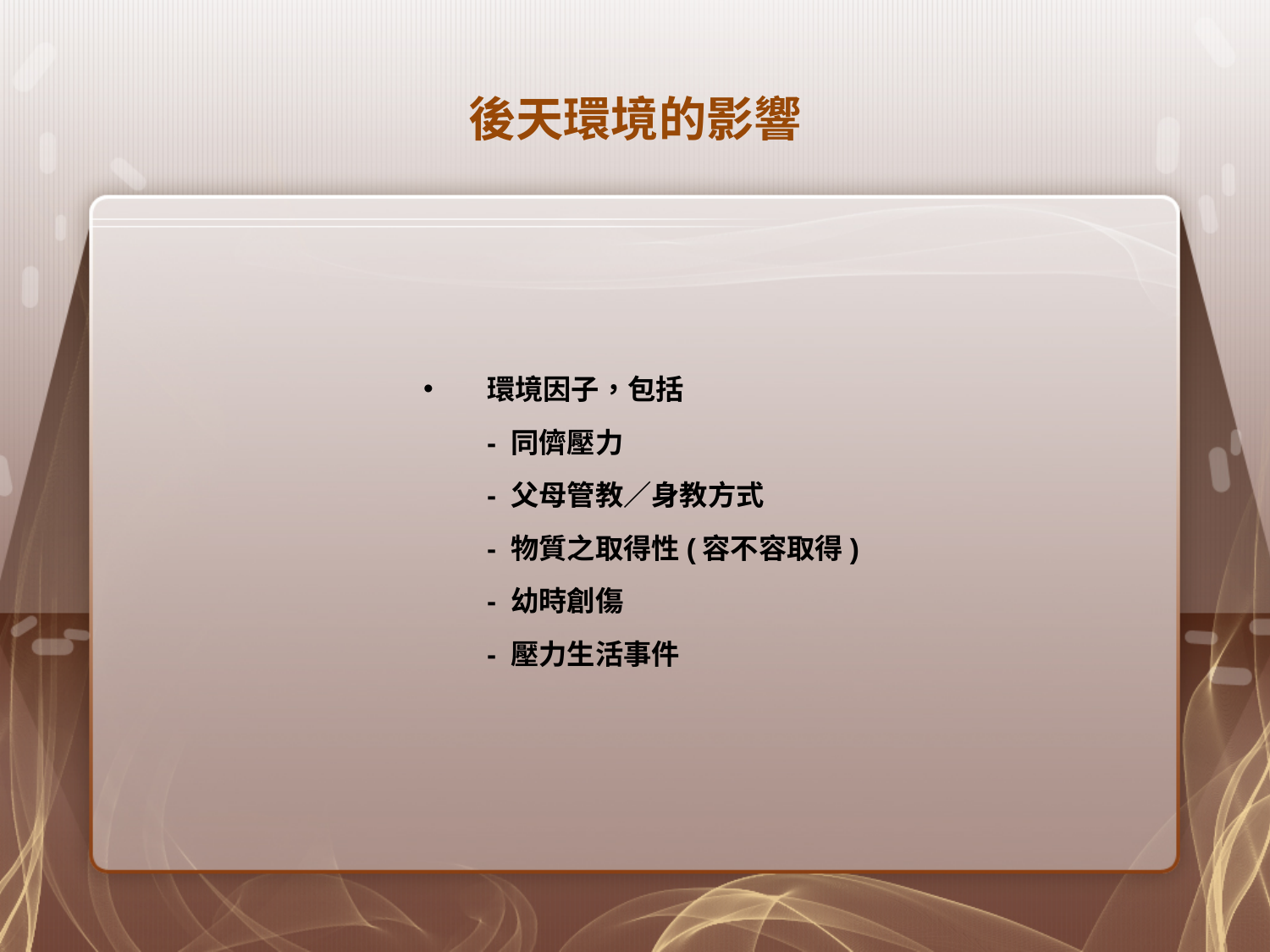

# 後天環境的影響
環境因子，包括
	- 同儕壓力
	- 父母管教／身教方式
	- 物質之取得性(容不容取得)
	- 幼時創傷
	- 壓力生活事件